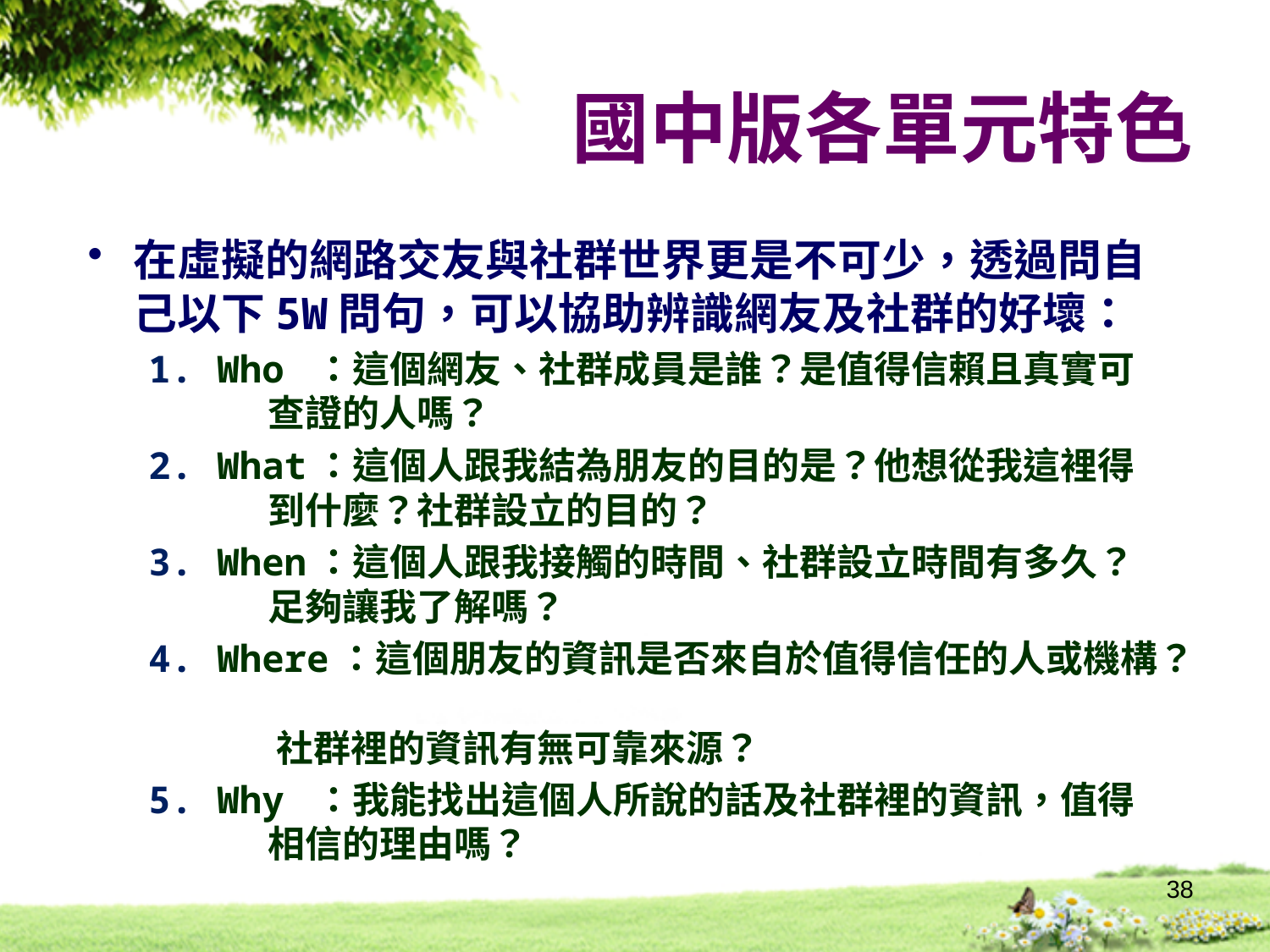

# 國中版各單元特色
在虛擬的網路交友與社群世界更是不可少，透過問自己以下5W問句，可以協助辨識網友及社群的好壞：
Who ：這個網友、社群成員是誰？是值得信賴且真實可
      查證的人嗎？
What：這個人跟我結為朋友的目的是？他想從我這裡得
      到什麼？社群設立的目的？
When：這個人跟我接觸的時間、社群設立時間有多久？
      足夠讓我了解嗎？
Where：這個朋友的資訊是否來自於值得信任的人或機構？
       社群裡的資訊有無可靠來源？
Why ：我能找出這個人所說的話及社群裡的資訊，值得
      相信的理由嗎？
38